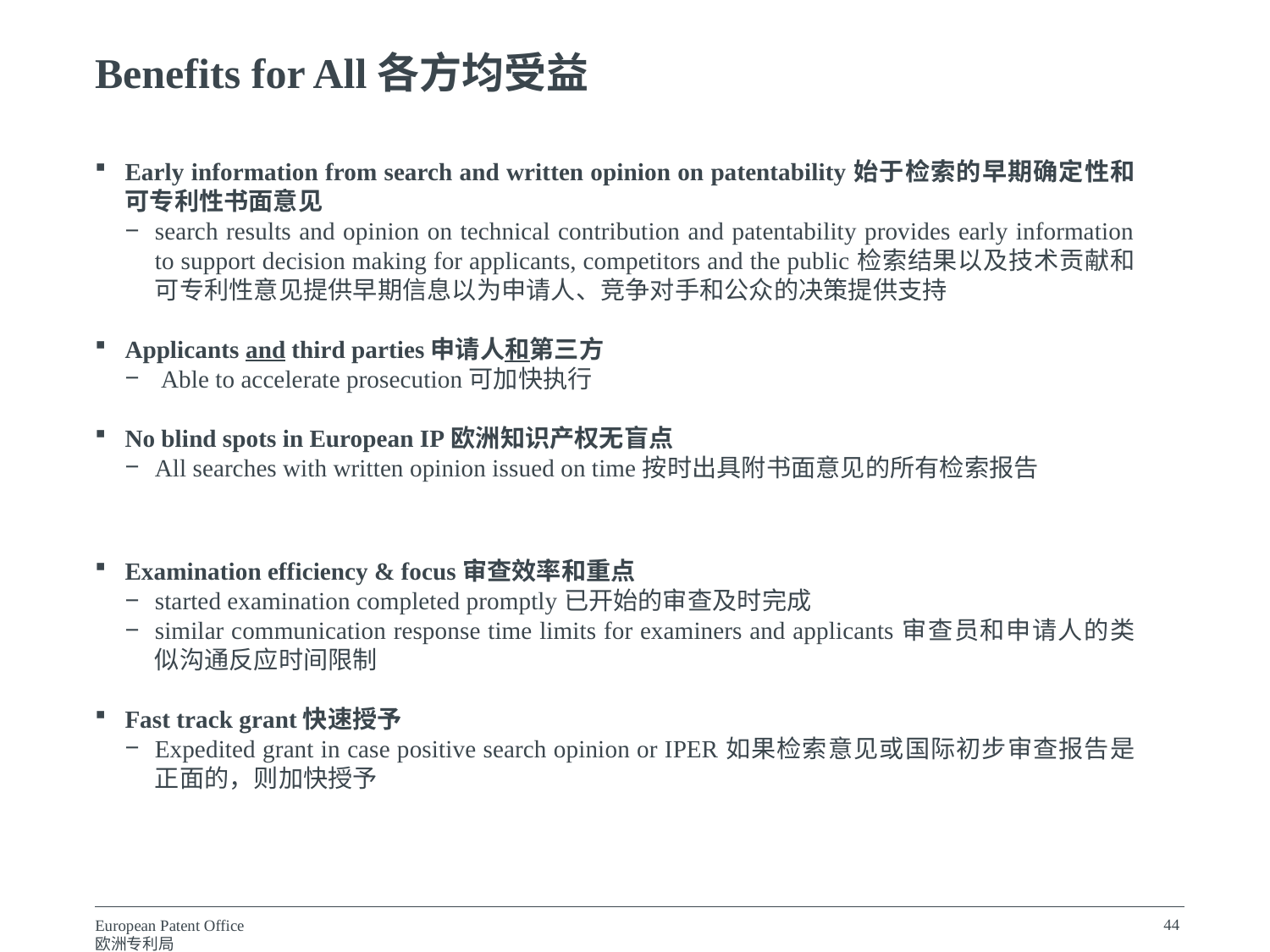

Benefits for All各方均受益
Early information from search and written opinion on patentability始于检索的早期确定性和可专利性书面意见
search results and opinion on technical contribution and patentability provides early information to support decision making for applicants, competitors and the public检索结果以及技术贡献和可专利性意见提供早期信息以为申请人、竞争对手和公众的决策提供支持

Applicants and third parties申请人和第三方
 Able to accelerate prosecution可加快执行

No blind spots in European IP欧洲知识产权无盲点
All searches with written opinion issued on time按时出具附书面意见的所有检索报告

Examination efficiency & focus审查效率和重点
started examination completed promptly已开始的审查及时完成
similar communication response time limits for examiners and applicants审查员和申请人的类似沟通反应时间限制

Fast track grant快速授予
Expedited grant in case positive search opinion or IPER如果检索意见或国际初步审查报告是正面的，则加快授予

44